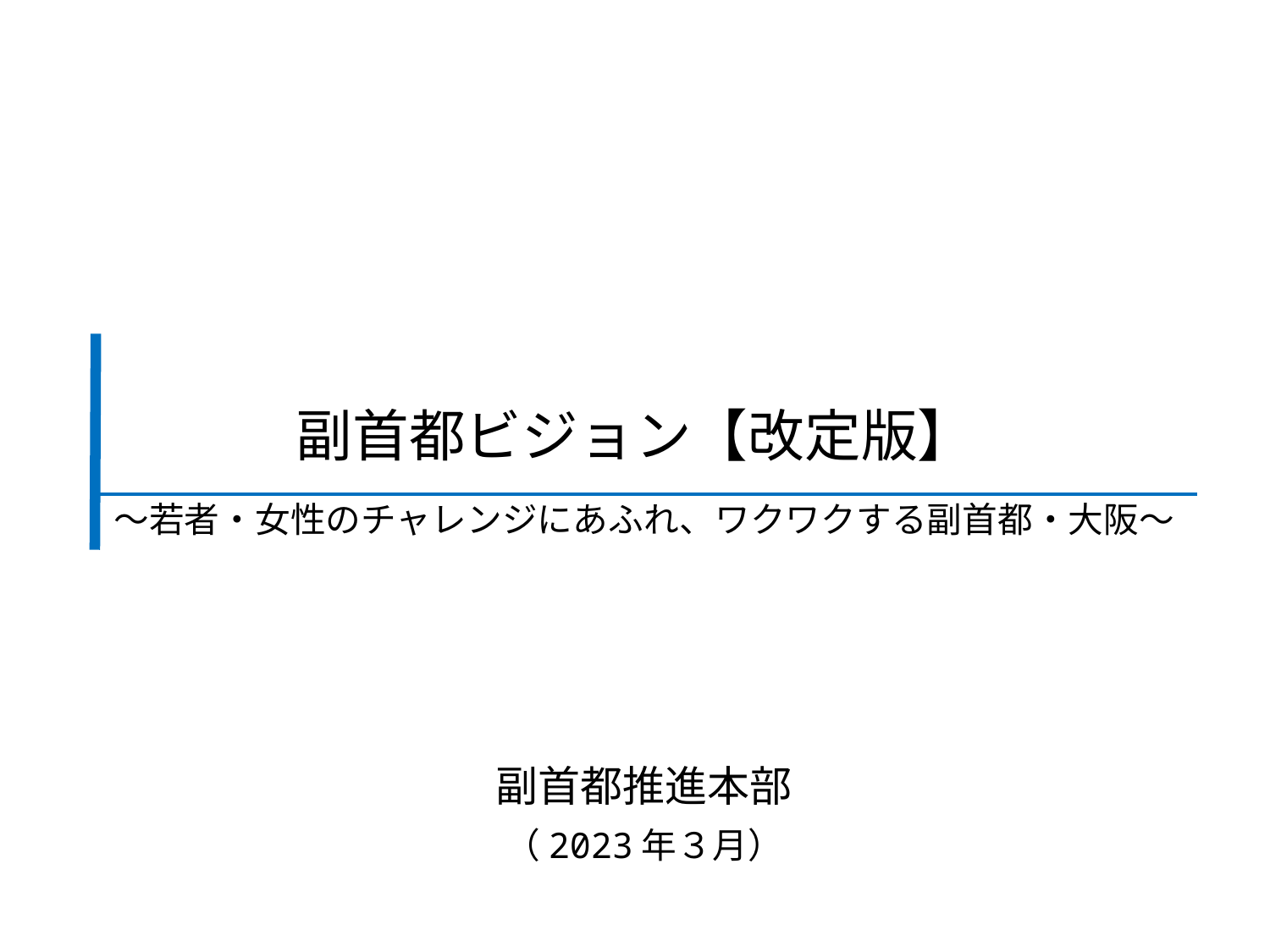

副首都ビジョン【改定版】
～若者・女性のチャレンジにあふれ、ワクワクする副首都・大阪～
副首都推進本部
（2023年３月）